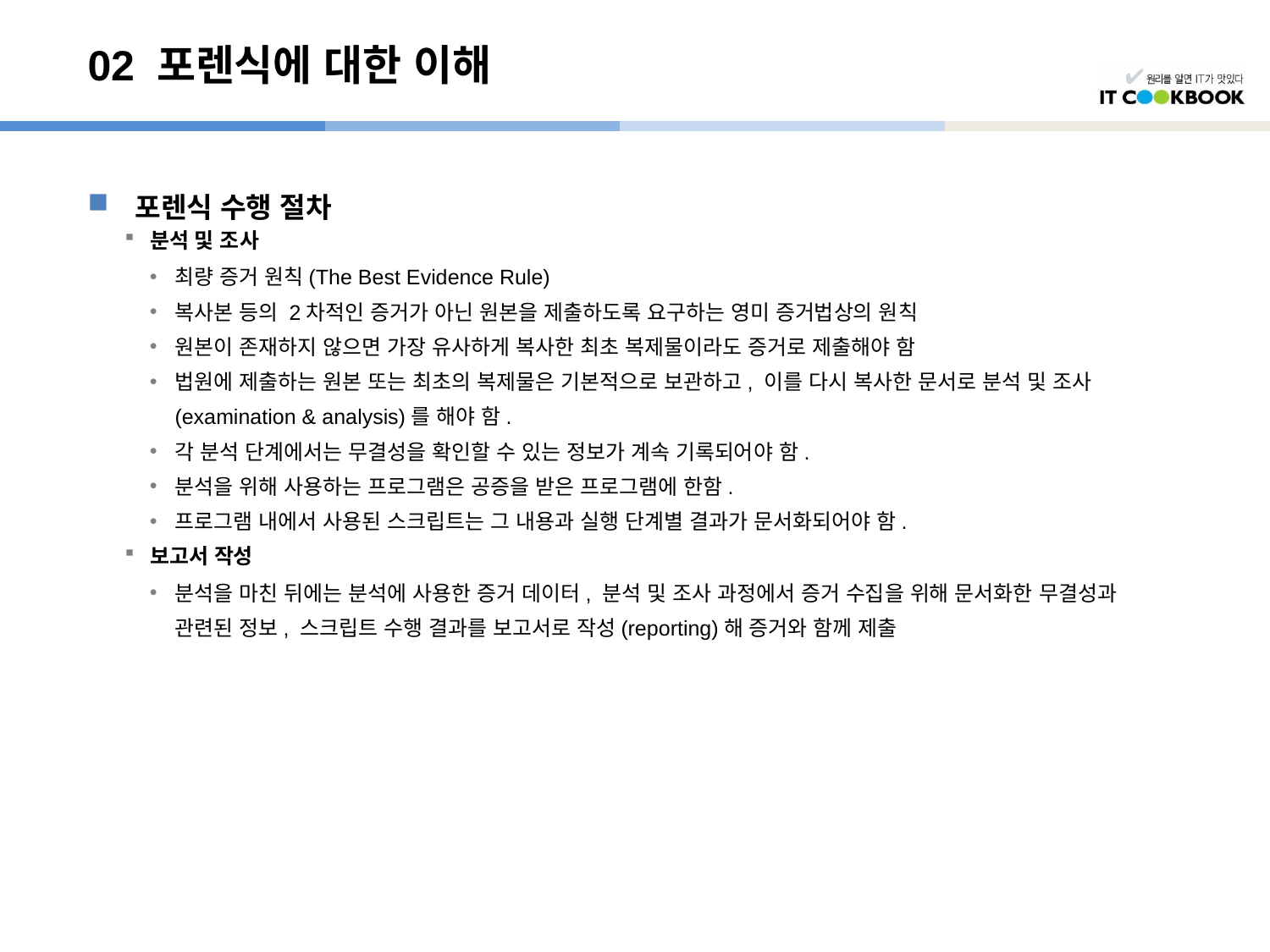

# 02 포렌식에 대한 이해
포렌식 수행 절차
분석 및 조사
최량 증거 원칙(The Best Evidence Rule)
복사본 등의 2차적인 증거가 아닌 원본을 제출하도록 요구하는 영미 증거법상의 원칙
원본이 존재하지 않으면 가장 유사하게 복사한 최초 복제물이라도 증거로 제출해야 함
법원에 제출하는 원본 또는 최초의 복제물은 기본적으로 보관하고, 이를 다시 복사한 문서로 분석 및 조사
	(examination & analysis)를 해야 함.
각 분석 단계에서는 무결성을 확인할 수 있는 정보가 계속 기록되어야 함.
분석을 위해 사용하는 프로그램은 공증을 받은 프로그램에 한함.
프로그램 내에서 사용된 스크립트는 그 내용과 실행 단계별 결과가 문서화되어야 함.
보고서 작성
분석을 마친 뒤에는 분석에 사용한 증거 데이터, 분석 및 조사 과정에서 증거 수집을 위해 문서화한 무결성과
	관련된 정보, 스크립트 수행 결과를 보고서로 작성(reporting)해 증거와 함께 제출